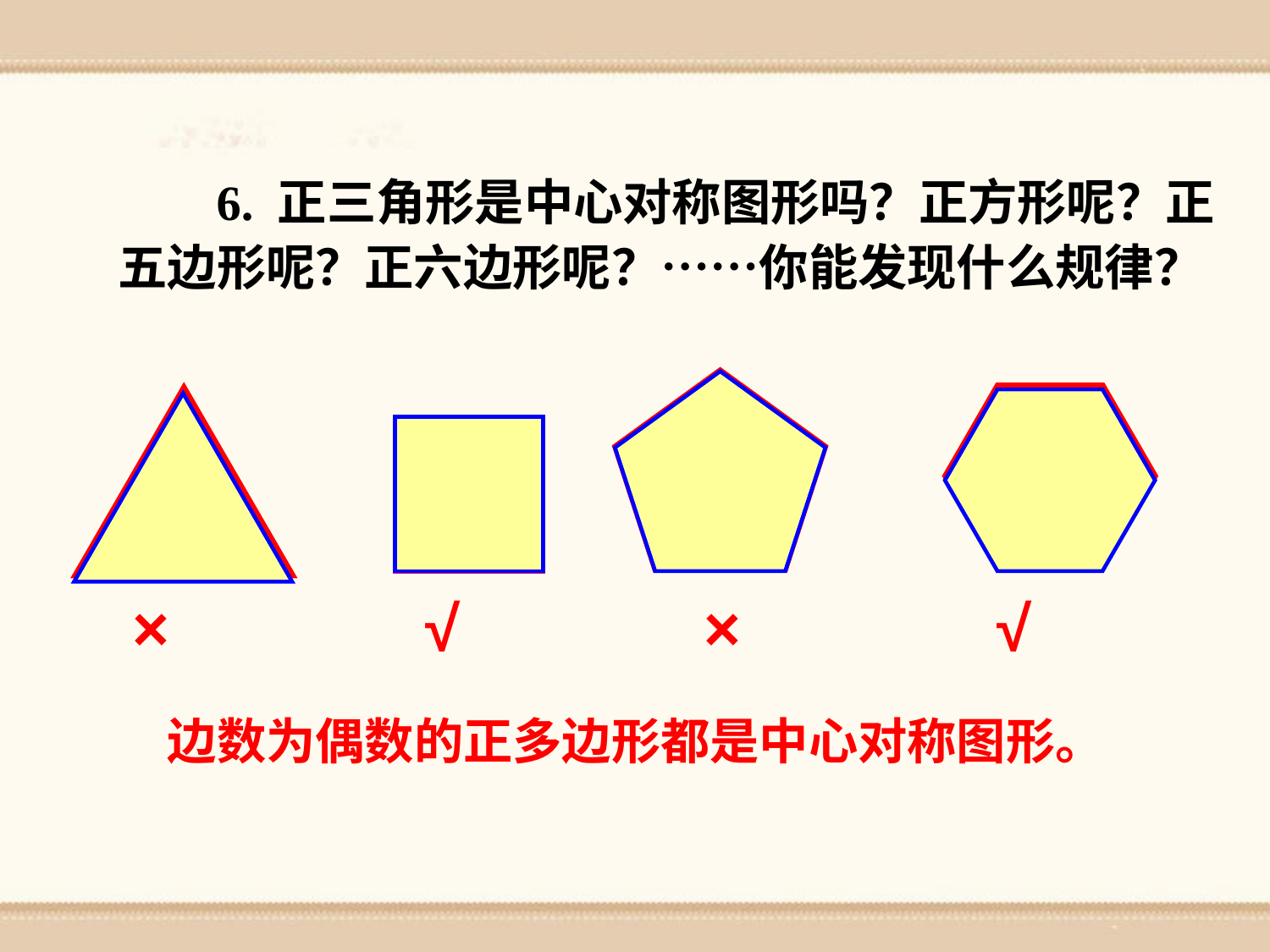

6. 正三角形是中心对称图形吗？正方形呢？正五边形呢？正六边形呢？……你能发现什么规律？

  ×
√
  ×
√
边数为偶数的正多边形都是中心对称图形。